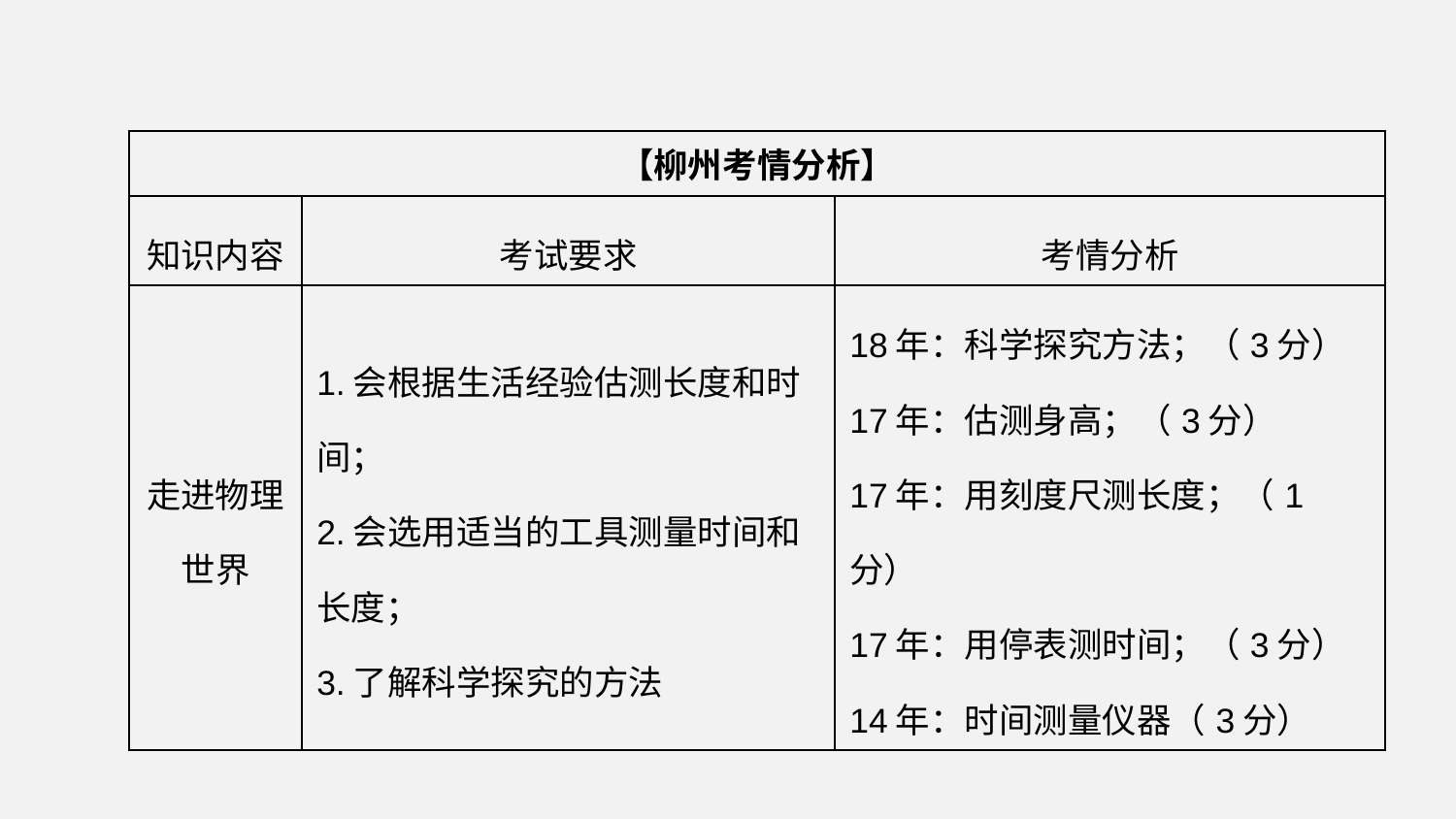

| 【柳州考情分析】 |  |  |
| --- | --- | --- |
| 知识内容 | 考试要求 | 考情分析 |
| 走进物理世界 | 1.会根据生活经验估测长度和时间； 2.会选用适当的工具测量时间和长度； 3.了解科学探究的方法 | 18年：科学探究方法；（3分） 17年：估测身高；（3分） 17年：用刻度尺测长度；（1分） 17年：用停表测时间；（3分） 14年：时间测量仪器（3分） |